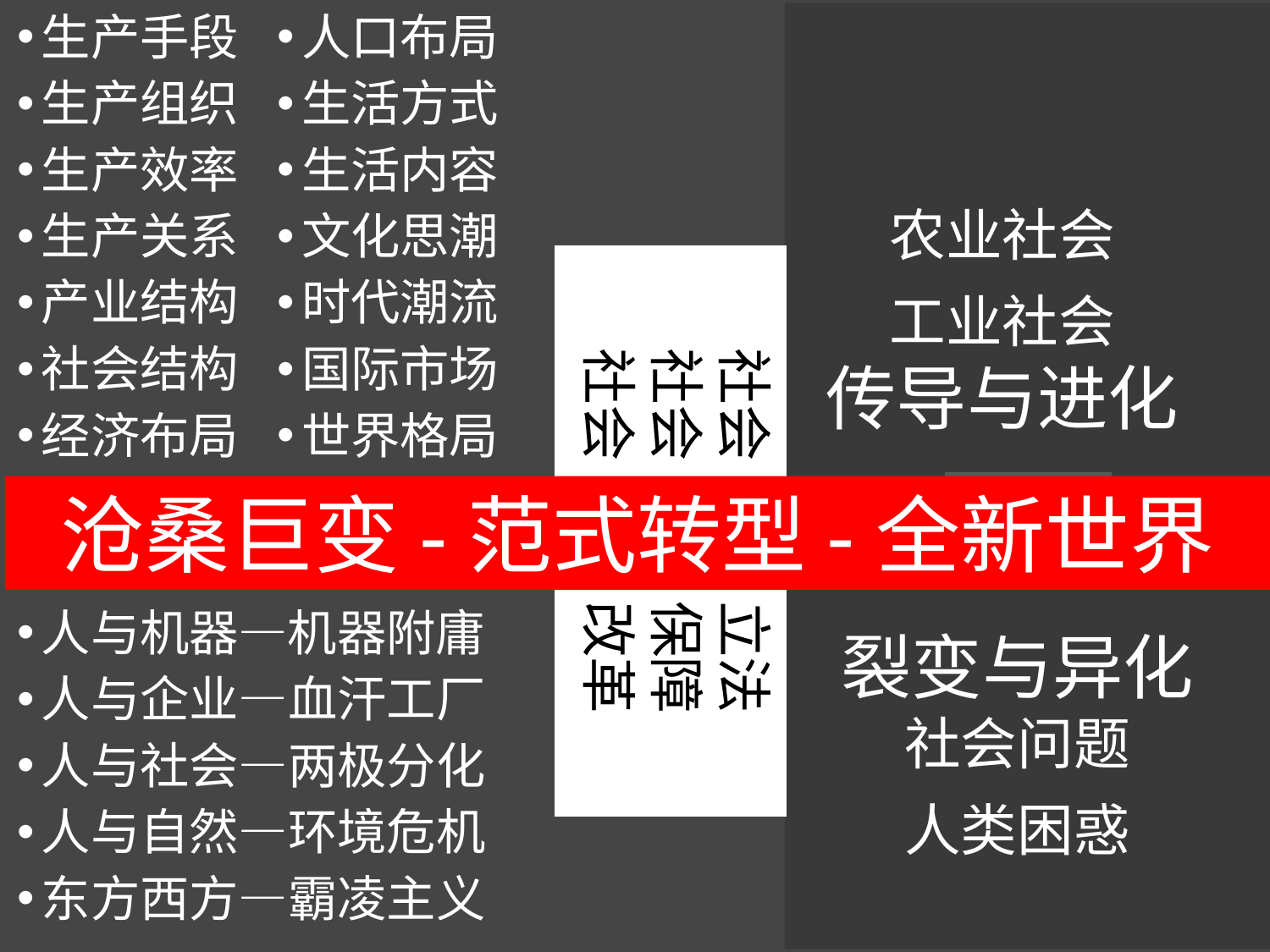

生产手段
生产组织
生产效率
生产关系
产业结构
社会结构
经济布局

人口布局
生活方式
生活内容
文化思潮
时代潮流
国际市场
世界格局

农业社会

工业社会
传导与进化

社会           立法
社会           保障
社会           改革
沧桑巨变-范式转型-全新世界
人与机器—机器附庸
人与企业—血汗工厂
人与社会—两极分化
人与自然—环境危机
东方西方—霸凌主义

裂变与异化
社会问题

人类困惑